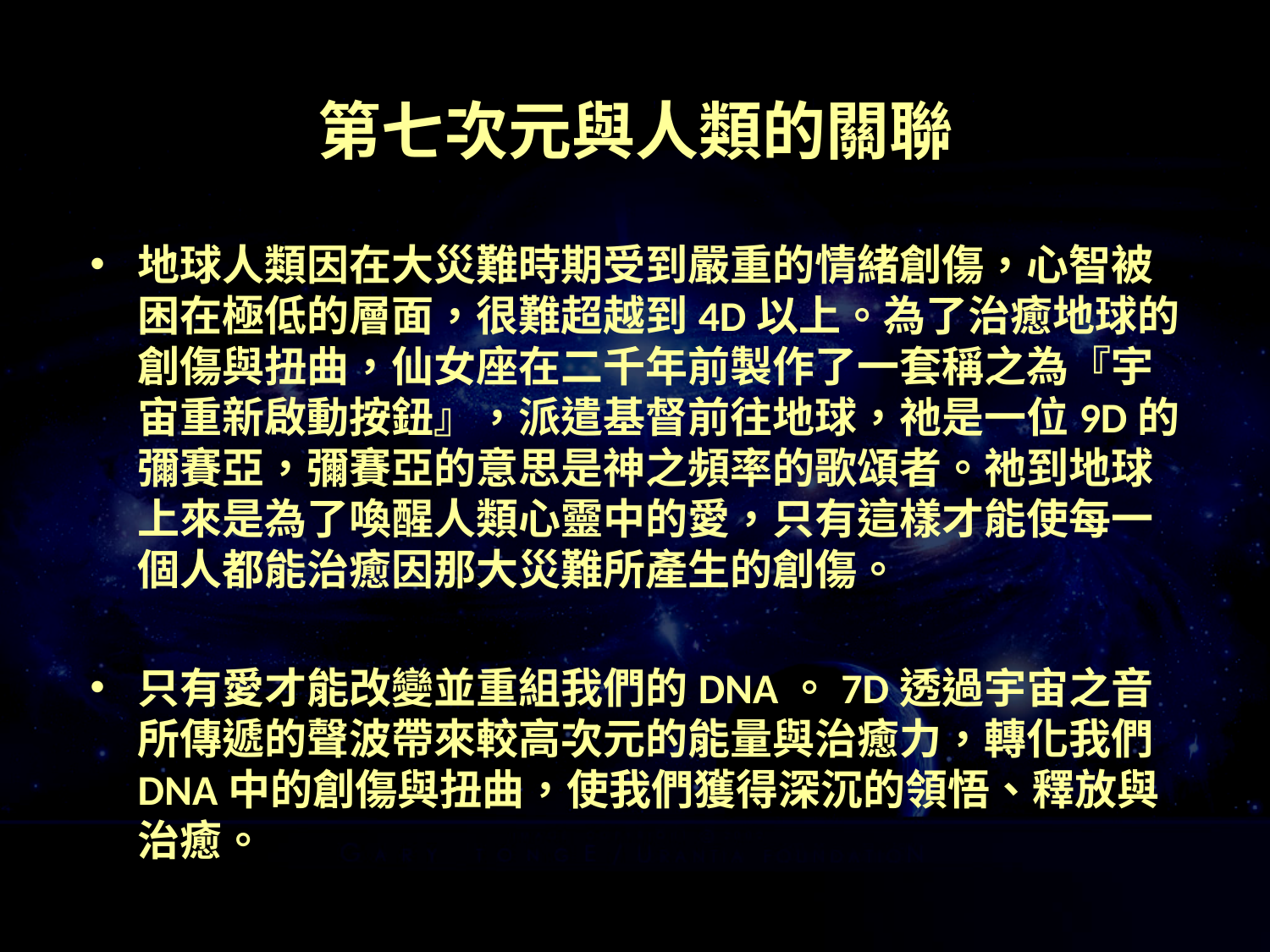

# 第七次元與人類的關聯
地球人類因在大災難時期受到嚴重的情緒創傷，心智被困在極低的層面，很難超越到4D以上。為了治癒地球的創傷與扭曲，仙女座在二千年前製作了一套稱之為『宇宙重新啟動按鈕』，派遣基督前往地球，祂是一位9D的彌賽亞，彌賽亞的意思是神之頻率的歌頌者。祂到地球上來是為了喚醒人類心靈中的愛，只有這樣才能使每一個人都能治癒因那大災難所產生的創傷。

只有愛才能改變並重組我們的DNA。7D透過宇宙之音所傳遞的聲波帶來較高次元的能量與治癒力，轉化我們DNA中的創傷與扭曲，使我們獲得深沉的領悟、釋放與治癒。